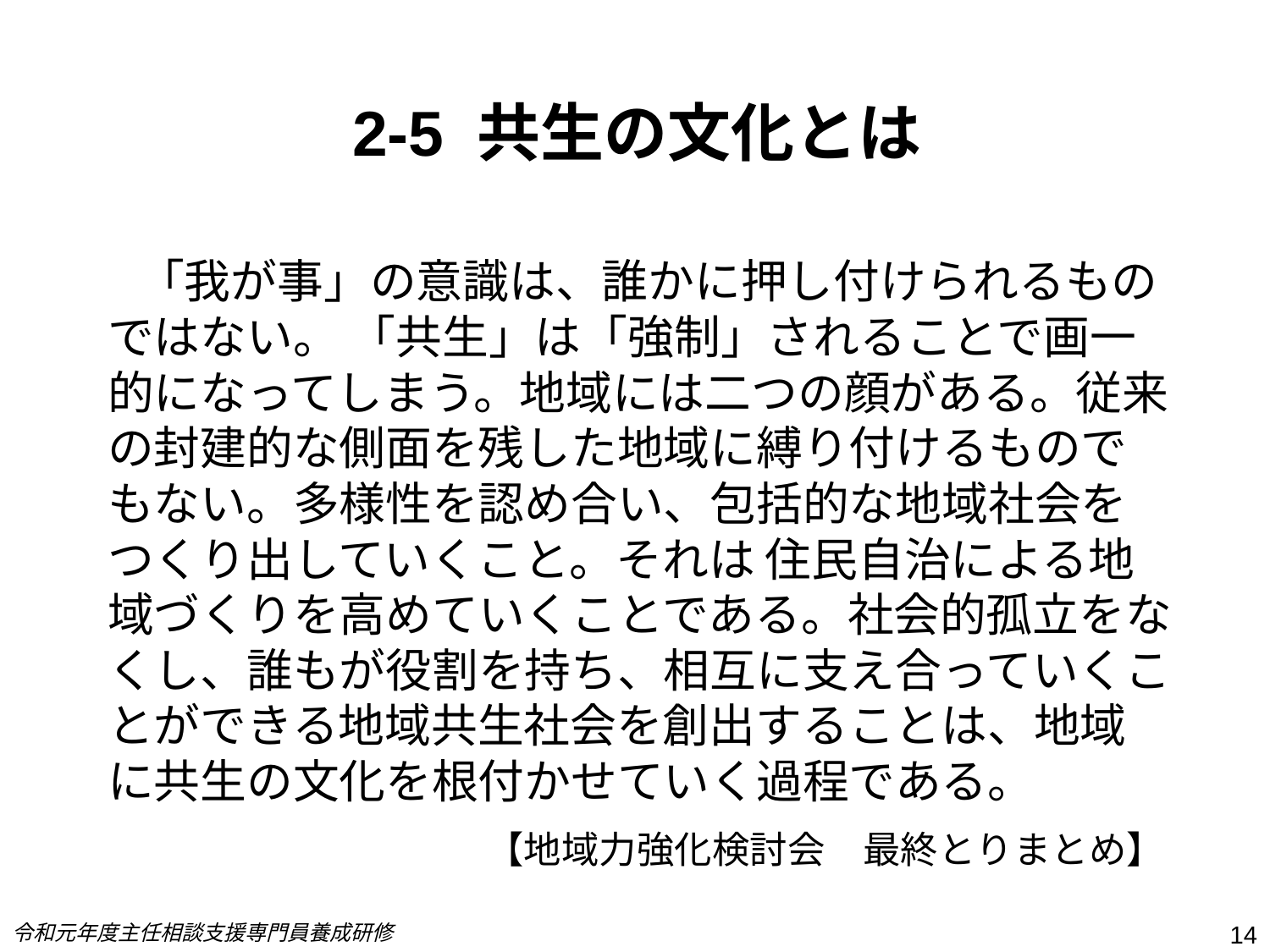

# 2-5 共生の文化とは
  「我が事」の意識は、誰かに押し付けられるものではない。 「共生」は「強制」されることで画一的になってしまう。地域には二つの顔がある。従来の封建的な側面を残した地域に縛り付けるものでもない。多様性を認め合い、包括的な地域社会をつくり出していくこと。それは 住民自治による地域づくりを高めていくことである。社会的孤立をなくし、誰もが役割を持ち、相互に支え合っていくことができる地域共生社会を創出することは、地域に共生の文化を根付かせていく過程である。
　　　　               　【地域力強化検討会　最終とりまとめ】
令和元年度主任相談支援専門員養成研修
14